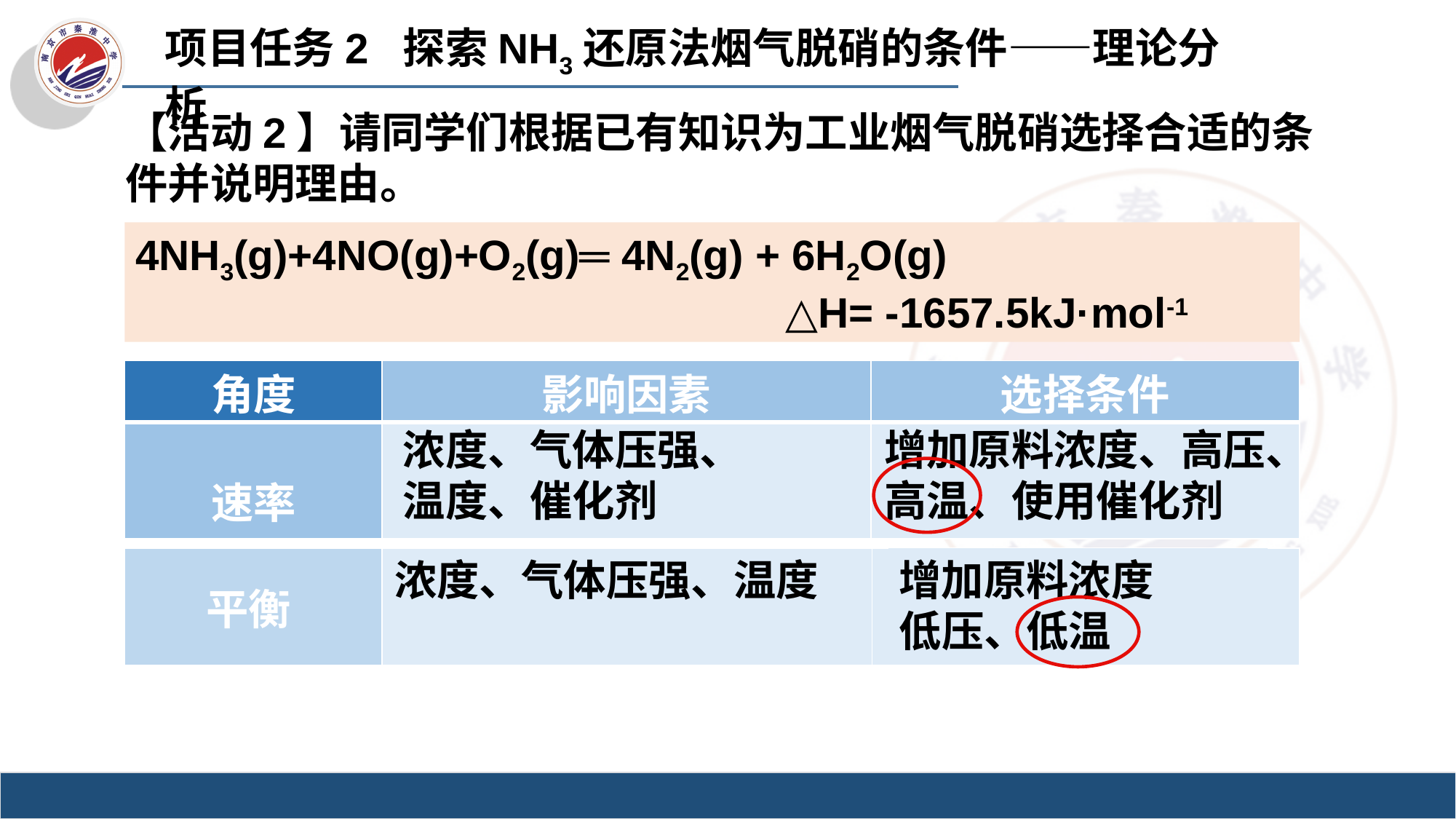

项目任务2  探索NH3还原法烟气脱硝的条件——理论分析
【活动2】请同学们根据已有知识为工业烟气脱硝选择合适的条件并说明理由。
4NH3(g)+4NO(g)+O2(g)═ 4N2(g) + 6H2O(g)
                                                       △H= -1657.5kJ·mol-1
| 角度 | 影响因素 | 选择条件 |
| --- | --- | --- |
| 速率 |  |  |
浓度、气体压强、
温度、催化剂
增加原料浓度、高压、
高温、使用催化剂

| 平衡 |  |  |
| --- | --- | --- |
浓度、气体压强、温度
增加原料浓度
低压、低温